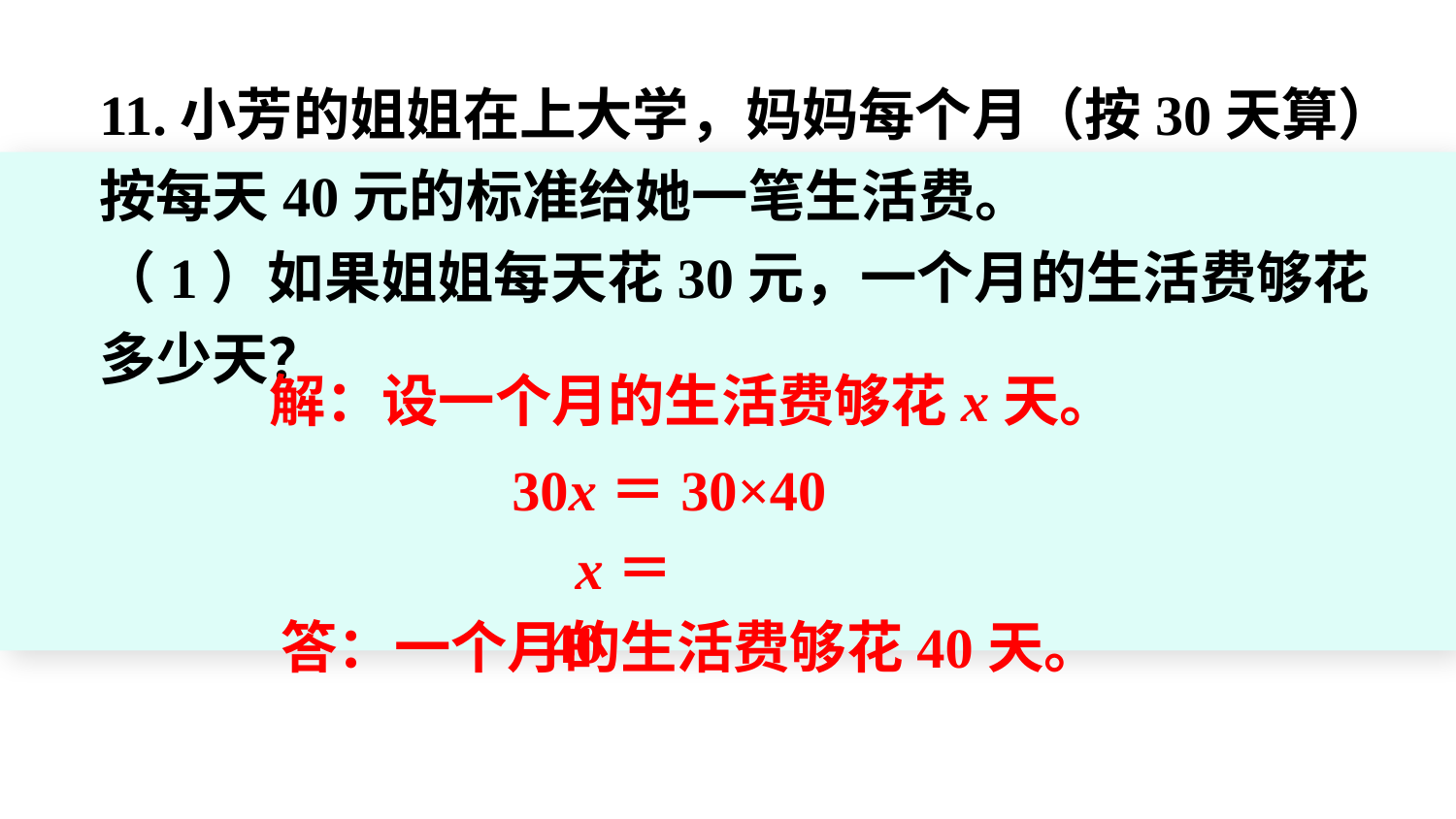

11.小芳的姐姐在上大学，妈妈每个月（按30天算）按每天40元的标准给她一笔生活费。
（1）如果姐姐每天花30元，一个月的生活费够花多少天？
解：设一个月的生活费够花x天。
30x＝30×40
  x＝40
答：一个月的生活费够花40天。